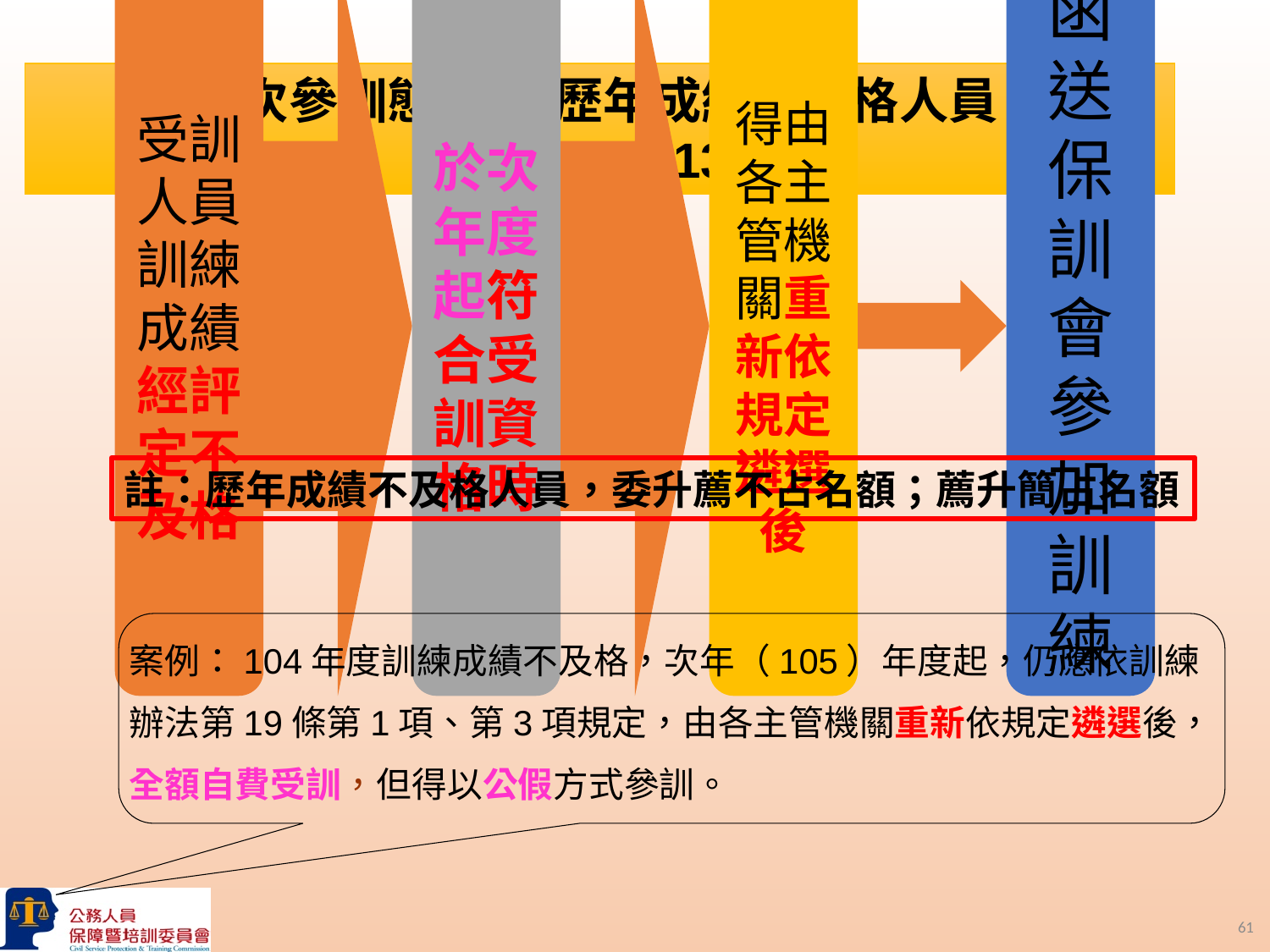

再次參訓態樣1-歷年成績不及格人員(p.55 、p.134)
註：歷年成績不及格人員，委升薦不占名額；薦升簡占名額
案例：104年度訓練成績不及格，次年（105）年度起，仍應依訓練辦法第19條第1項、第3項規定，由各主管機關重新依規定遴選後，全額自費受訓，但得以公假方式參訓。

61